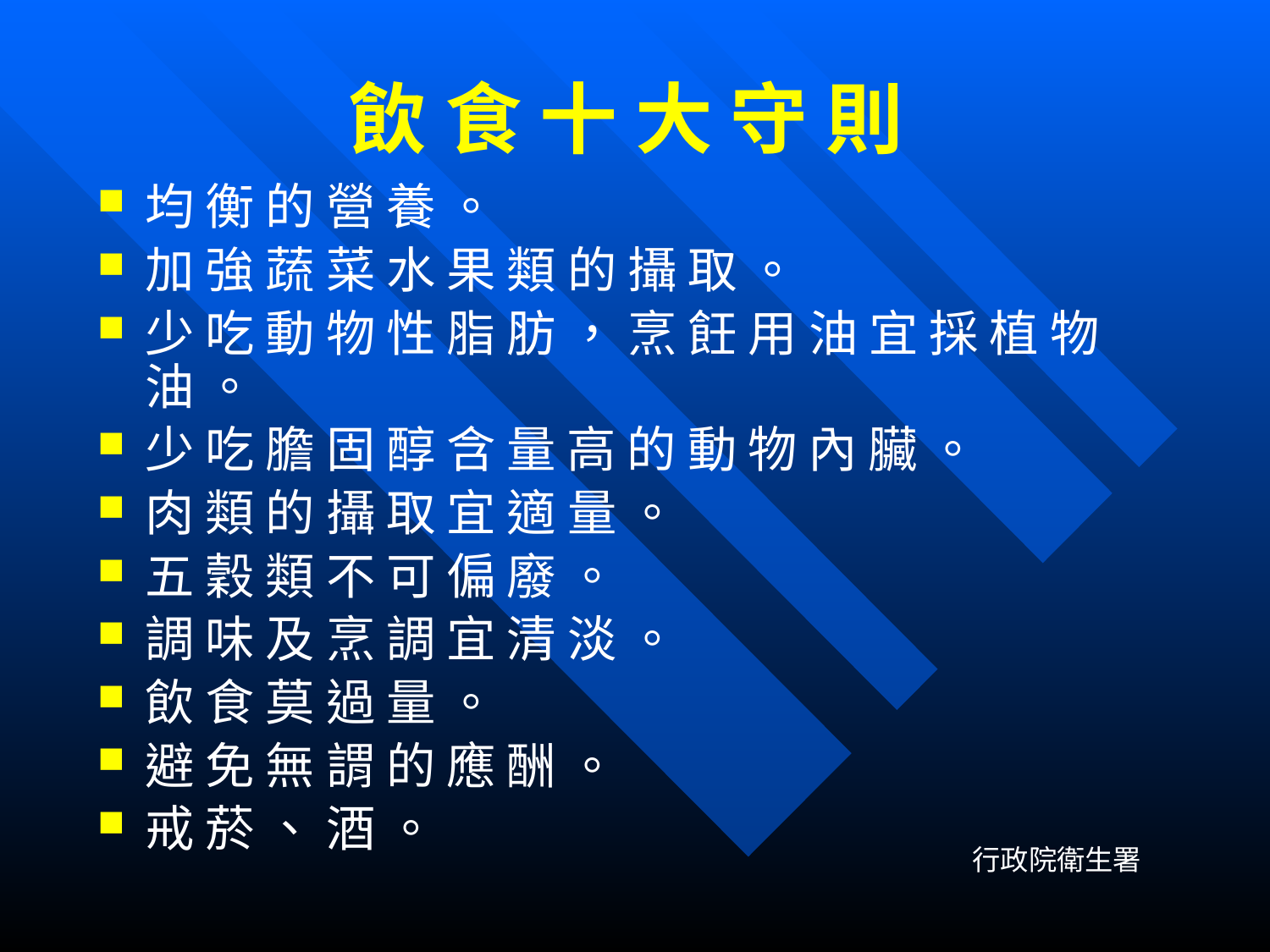

# 飲 食 十 大 守 則
均 衡 的 營 養 。
加 強 蔬 菜 水 果 類 的 攝 取 。
少 吃 動 物 性 脂 肪 ， 烹 飪 用 油 宜 採 植 物 油 。
少 吃 膽 固 醇 含 量 高 的 動 物 內 臟 。
肉 類 的 攝 取 宜 適 量 。
五 穀 類 不 可 偏 廢 。
調 味 及 烹 調 宜 清 淡 。
飲 食 莫 過 量 。
避 免 無 謂 的 應 酬 。
戒 菸 、 酒 。
行政院衛生署